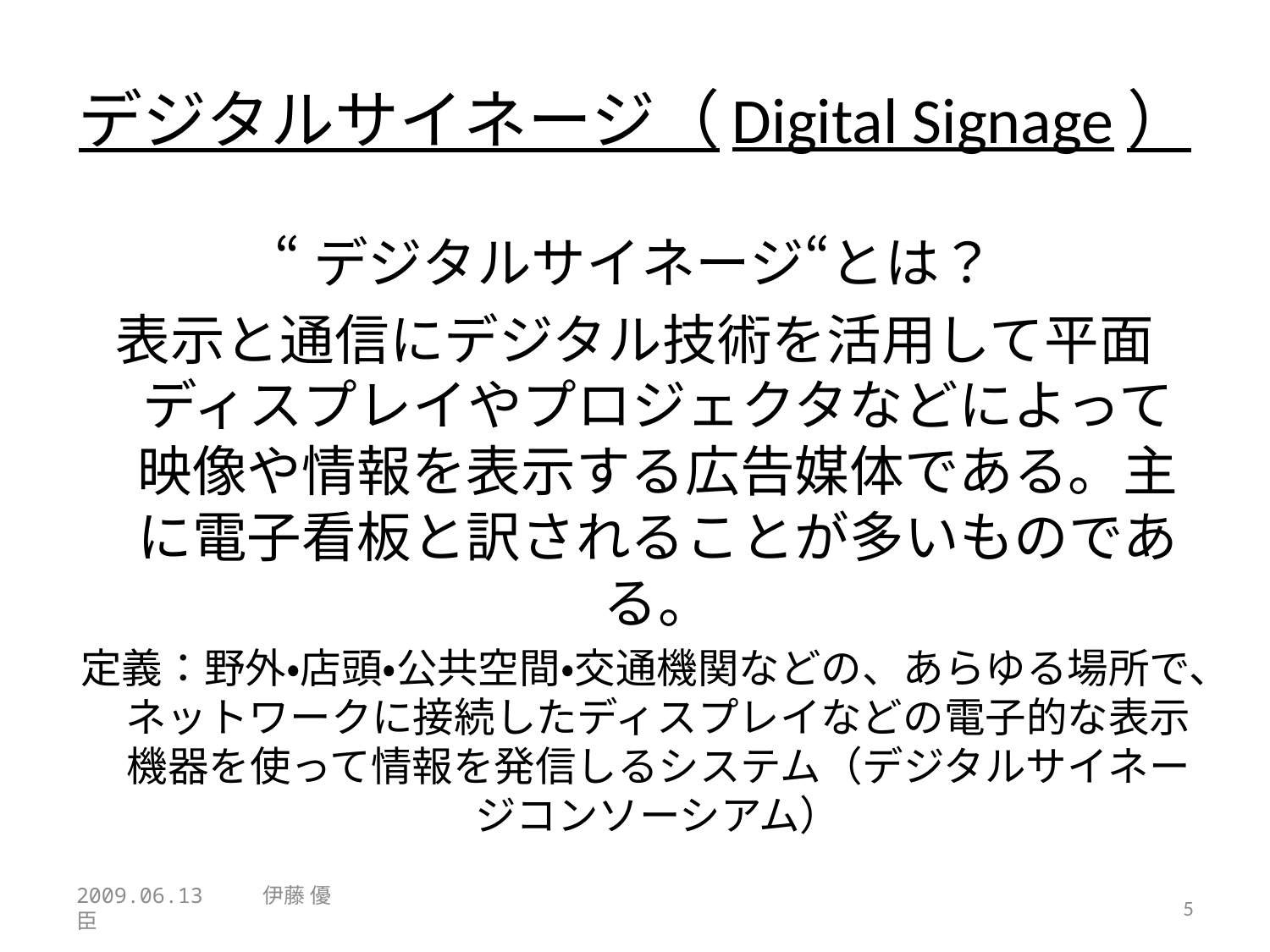

# デジタルサイネージ（Digital Signage）
“デジタルサイネージ“とは？
表示と通信にデジタル技術を活用して平面ディスプレイやプロジェクタなどによって映像や情報を表示する広告媒体である。主に電子看板と訳されることが多いものである。
定義：野外・店頭・公共空間・交通機関などの、あらゆる場所で、ネットワークに接続したディスプレイなどの電子的な表示機器を使って情報を発信しるシステム（デジタルサイネージコンソーシアム）
2009.06.13 　　伊藤 優臣
5